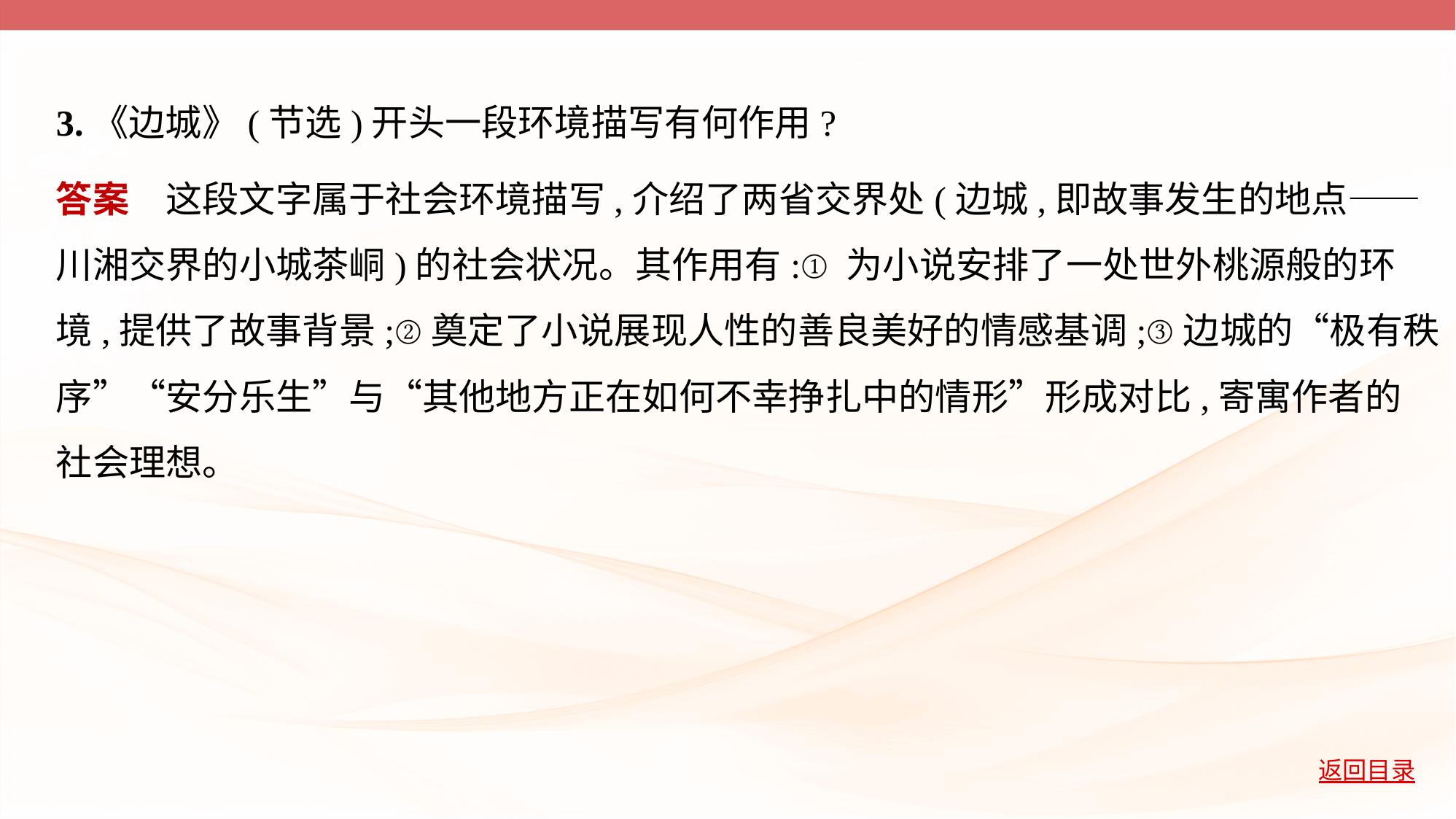

3.《边城》(节选)开头一段环境描写有何作用?
答案　这段文字属于社会环境描写,介绍了两省交界处(边城,即故事发生的地点——
川湘交界的小城茶峒)的社会状况。其作用有:①为小说安排了一处世外桃源般的环
境,提供了故事背景;②奠定了小说展现人性的善良美好的情感基调;③边城的“极有秩
序”“安分乐生”与“其他地方正在如何不幸挣扎中的情形”形成对比,寄寓作者的
社会理想。